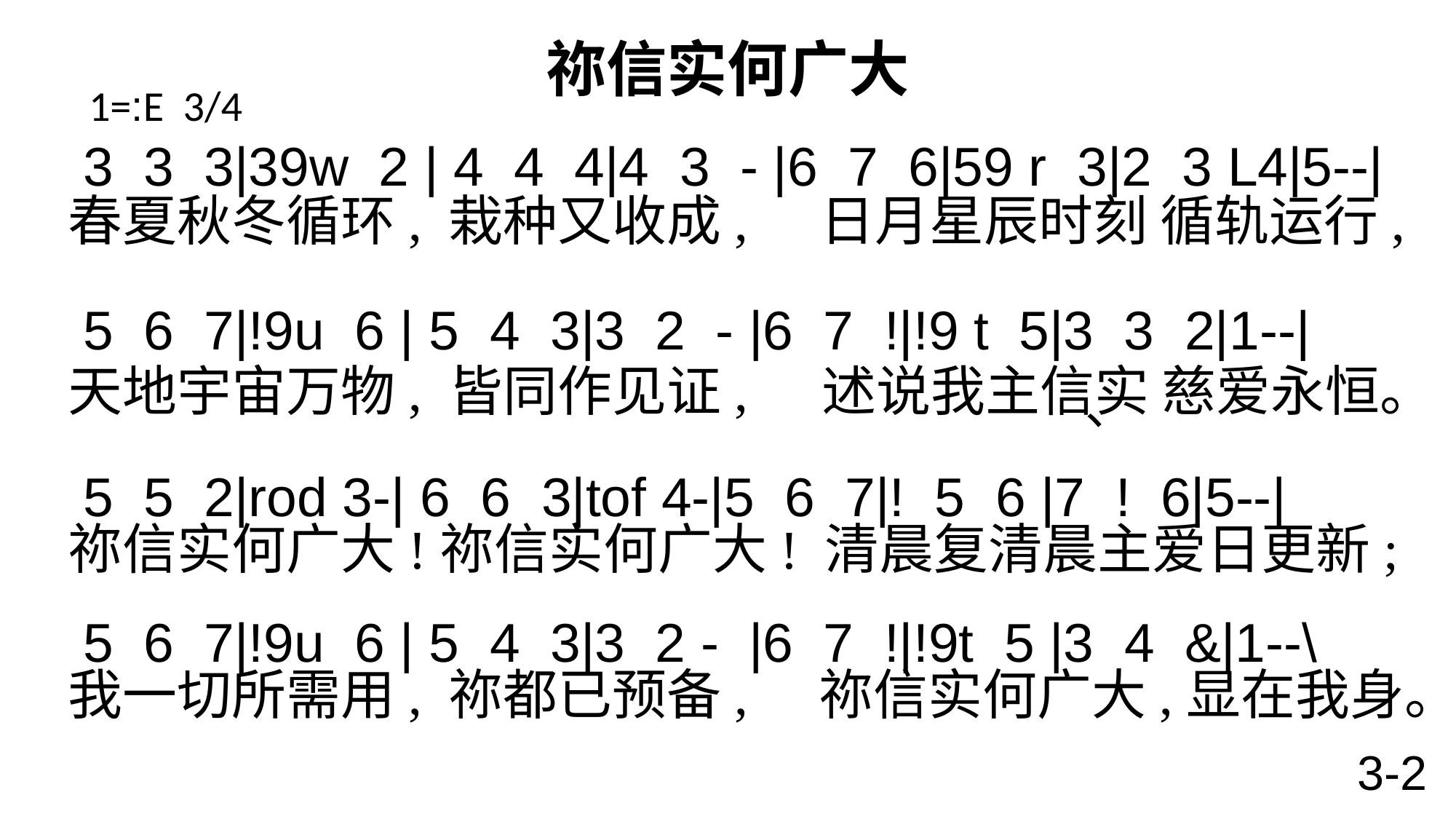

# 祢信实何广大
1=:E  3/4
 3  3  3|39w  2 | 4  4  4|4  3  - |6  7  6|59 r  3|2  3 L4|5--|
春夏秋冬循环, 栽种又收成,    日月星辰时刻 循轨运行,

 5  6  7|!9u  6 | 5  4  3|3  2  - |6  7  !|!9 t  5|3  3  2|1--|
天地宇宙万物, 皆同作见证,    述说我主信实 慈爱永恒。

 5  5  2|rod 3-| 6  6  3|tof 4-|5  6  7|!  5  6 |7  !  6|5--|
祢信实何广大!祢信实何广大! 清晨复清晨主爱日更新;

 5  6  7|!9u  6 | 5  4  3|3  2 -  |6  7  !|!9t  5 |3  4  &|1--\
我一切所需用, 祢都已预备,    祢信实何广大,显在我身。
、
3-2